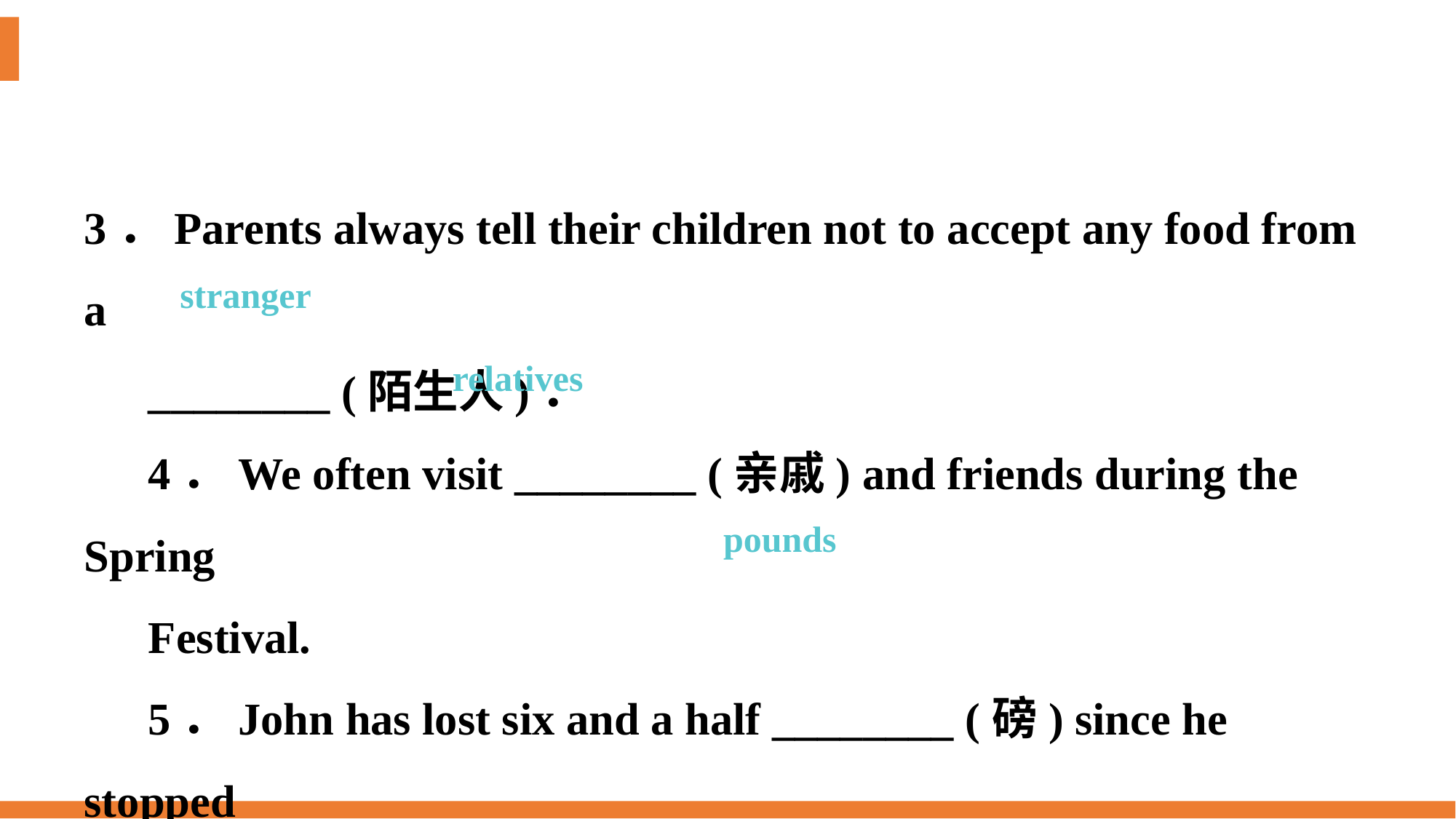

3．Parents always tell their children not to accept any food from a
________ (陌生人)．
4．We often visit ________ (亲戚) and friends during the Spring
Festival.
5．John has lost six and a half ________ (磅) since he stopped
having dinner.
stranger
relatives
pounds